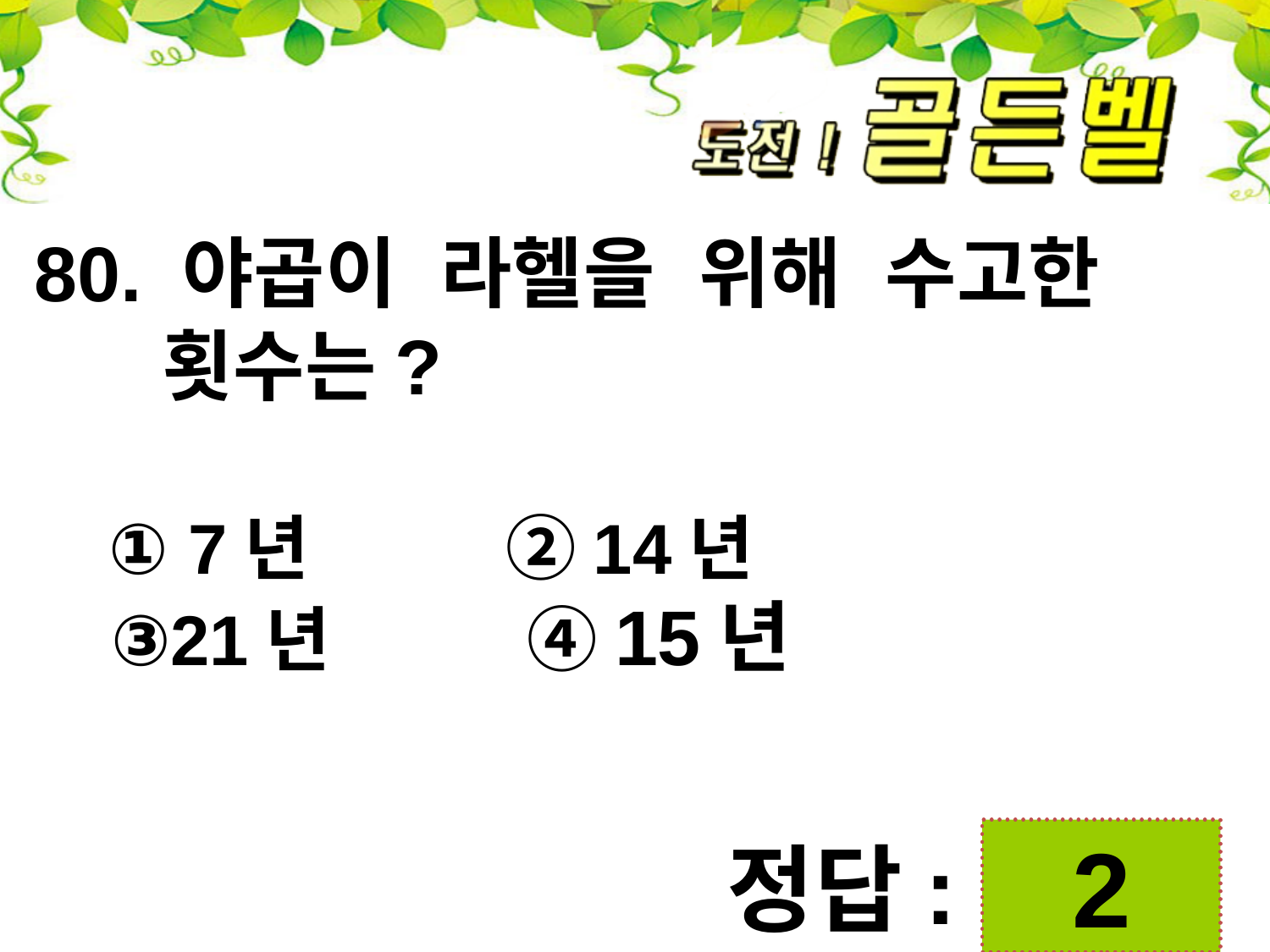

80. 야곱이  라헬을  위해  수고한
      횟수는?

      ① 7년          ②14년
     ③21년          ④15년
 2
정답: